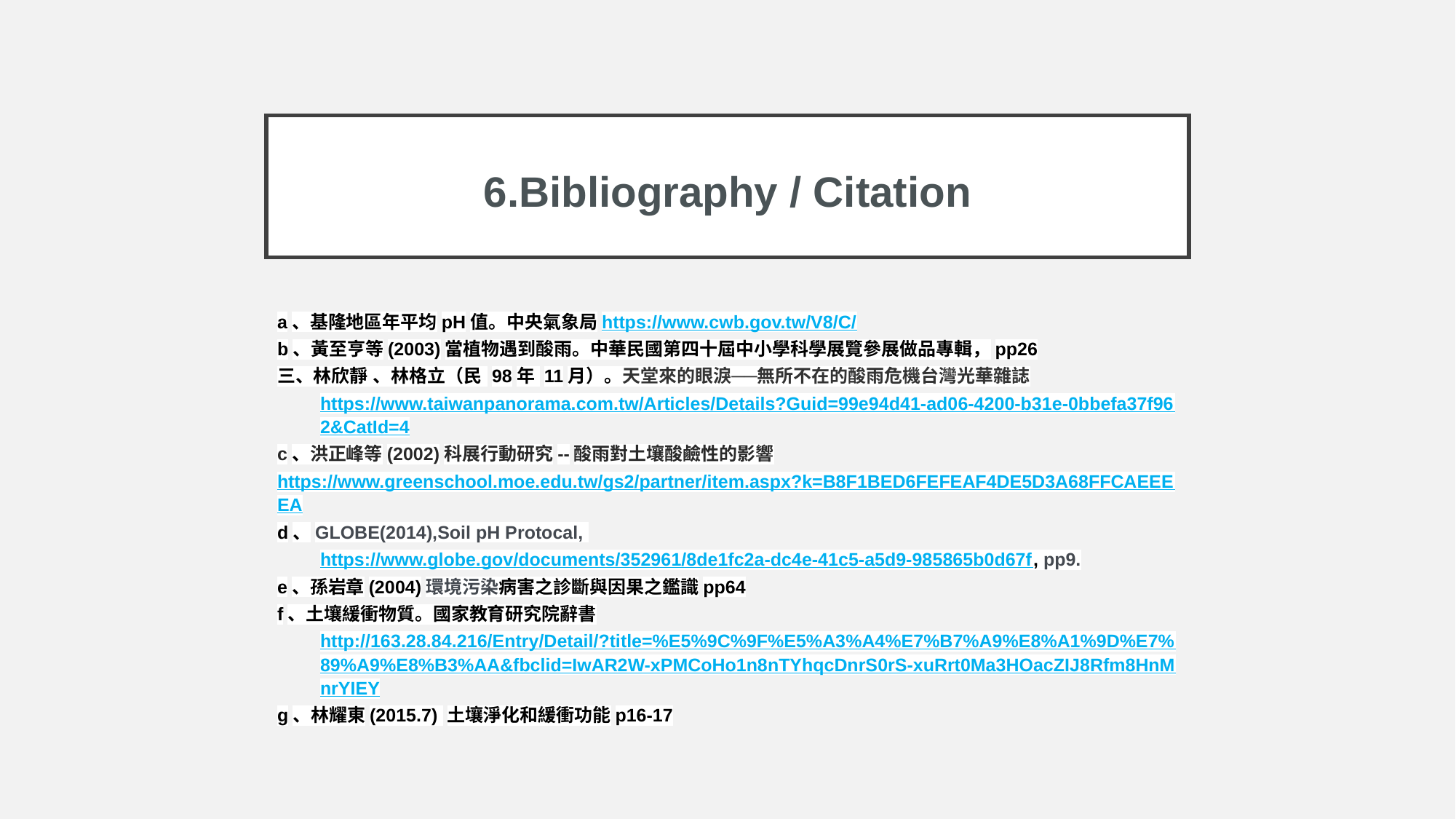

# 6.Bibliography / Citation
a、基隆地區年平均pH值。中央氣象局https://www.cwb.gov.tw/V8/C/
b、黃至亨等(2003)當植物遇到酸雨。中華民國第四十屆中小學科學展覽參展做品專輯，pp26
三、林欣靜 、林格立（民 98年 11月）。天堂來的眼淚──無所不在的酸雨危機台灣光華雜誌https://www.taiwanpanorama.com.tw/Articles/Details?Guid=99e94d41-ad06-4200-b31e-0bbefa37f962&CatId=4
c、洪正峰等(2002)科展行動研究--酸雨對土壤酸鹼性的影響
https://www.greenschool.moe.edu.tw/gs2/partner/item.aspx?k=B8F1BED6FEFEAF4DE5D3A68FFCAEEEEA
d、GLOBE(2014),Soil pH Protocal, https://www.globe.gov/documents/352961/8de1fc2a-dc4e-41c5-a5d9-985865b0d67f, pp9.
e、孫岩章(2004)環境污染病害之診斷與因果之鑑識pp64
f、土壤緩衝物質。國家教育研究院辭書http://163.28.84.216/Entry/Detail/?title=%E5%9C%9F%E5%A3%A4%E7%B7%A9%E8%A1%9D%E7%89%A9%E8%B3%AA&fbclid=IwAR2W-xPMCoHo1n8nTYhqcDnrS0rS-xuRrt0Ma3HOacZIJ8Rfm8HnMnrYIEY
g、林耀東(2015.7) 土壤淨化和緩衝功能p16-17